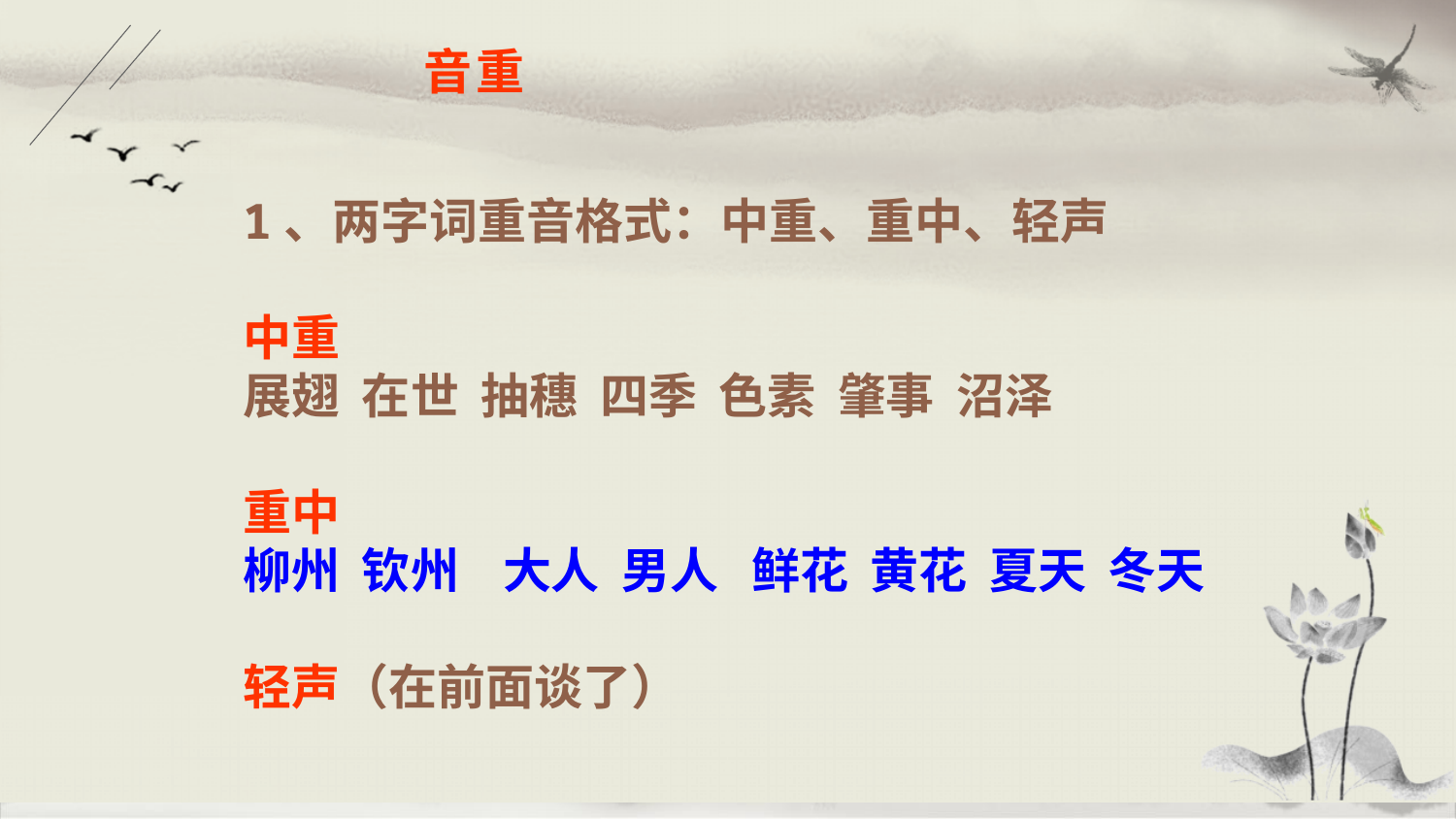

# 重   音

1、两字词重音格式：中重、重中、轻声

中重
展翅  在世  抽穗  四季  色素  肇事  沼泽

重中
柳州  钦州    大人  男人   鲜花  黄花  夏天  冬天

轻声（在前面谈了）